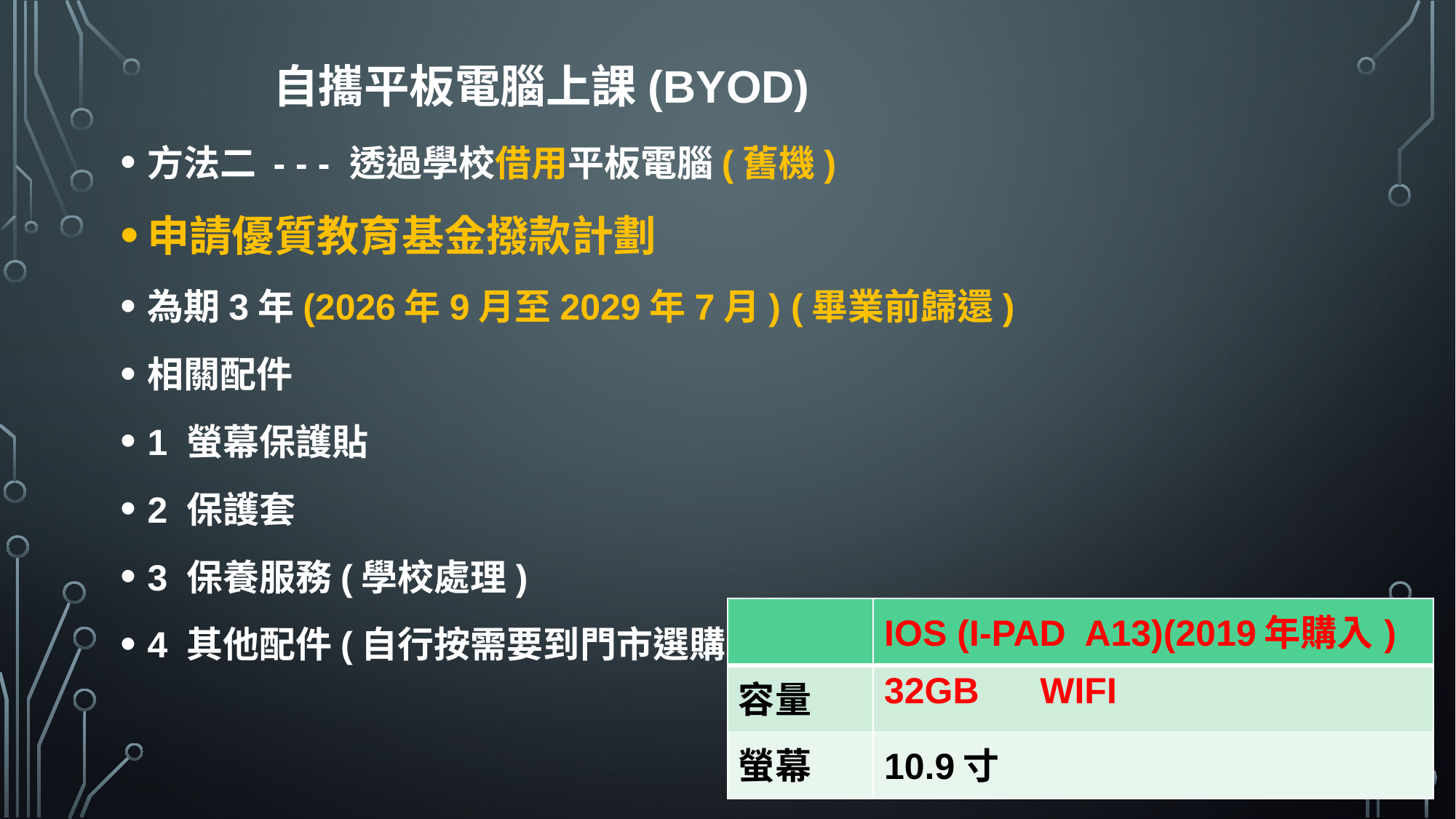

# 自攜平板電腦上課(BYOD)
方法二 - - - 透過學校借用平板電腦(舊機)
申請優質教育基金撥款計劃
為期3年(2026年9月至2029年7月) (畢業前歸還)
相關配件
1 螢幕保護貼
2 保護套
3 保養服務(學校處理)
4 其他配件(自行按需要到門市選購)

|  | IOS (I-PAD A13)(2019年購入) |
| --- | --- |
| 容量 | 32GB WIFI |
| 螢幕 | 10.9寸 |